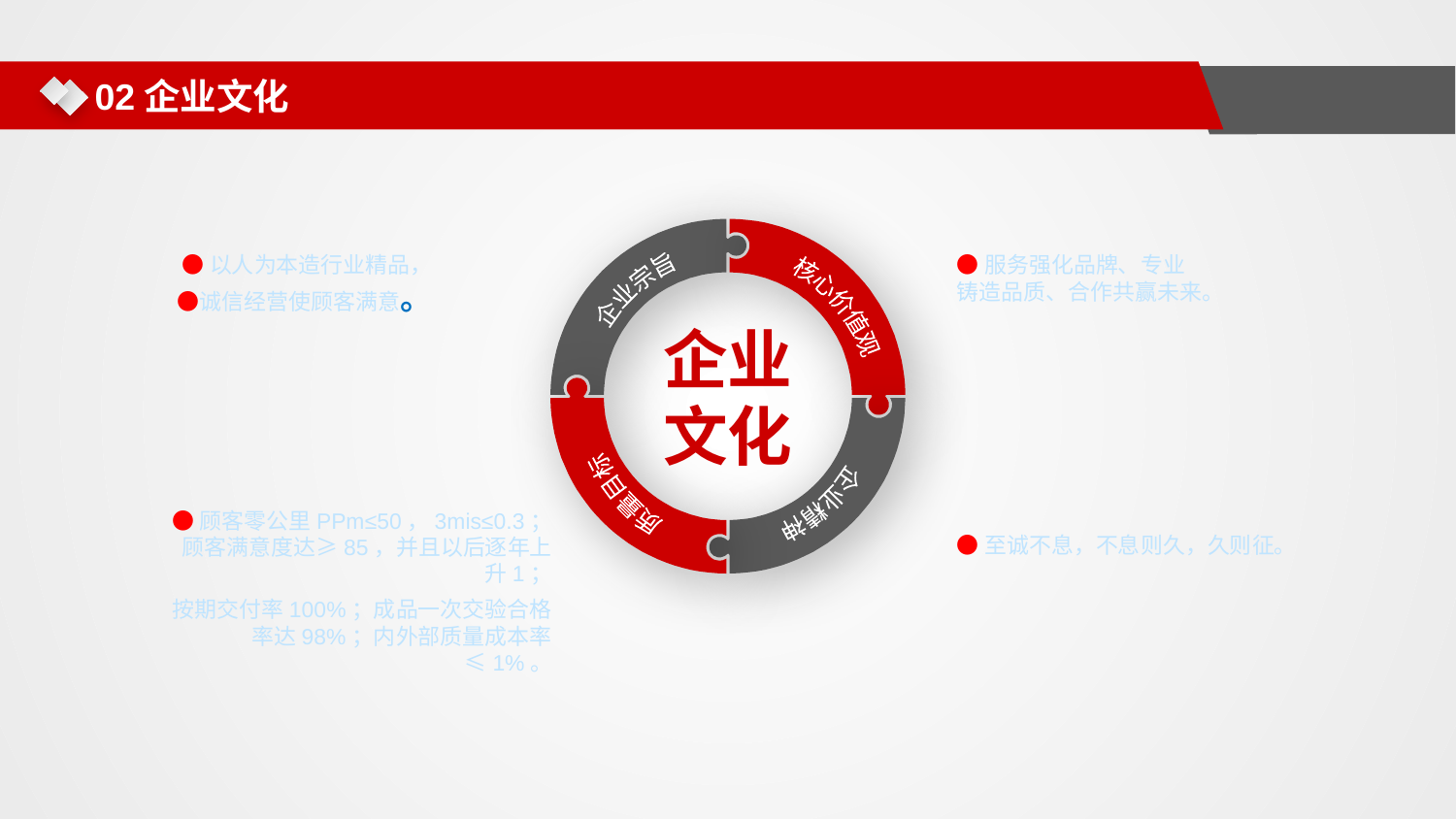

02企业文化

企业宗旨
核心价值观
质量目标
企业精神
●以人为本造行业精品， ●诚信经营使顾客满意。
●服务强化品牌、专业铸造品质、合作共赢未来。

企业
文化

●顾客零公里PPm≤50，3mis≤0.3；顾客满意度达≥85，并且以后逐年上升1；
按期交付率100%；成品一次交验合格率达98%；内外部质量成本率≤1%。
●至诚不息，不息则久，久则征。